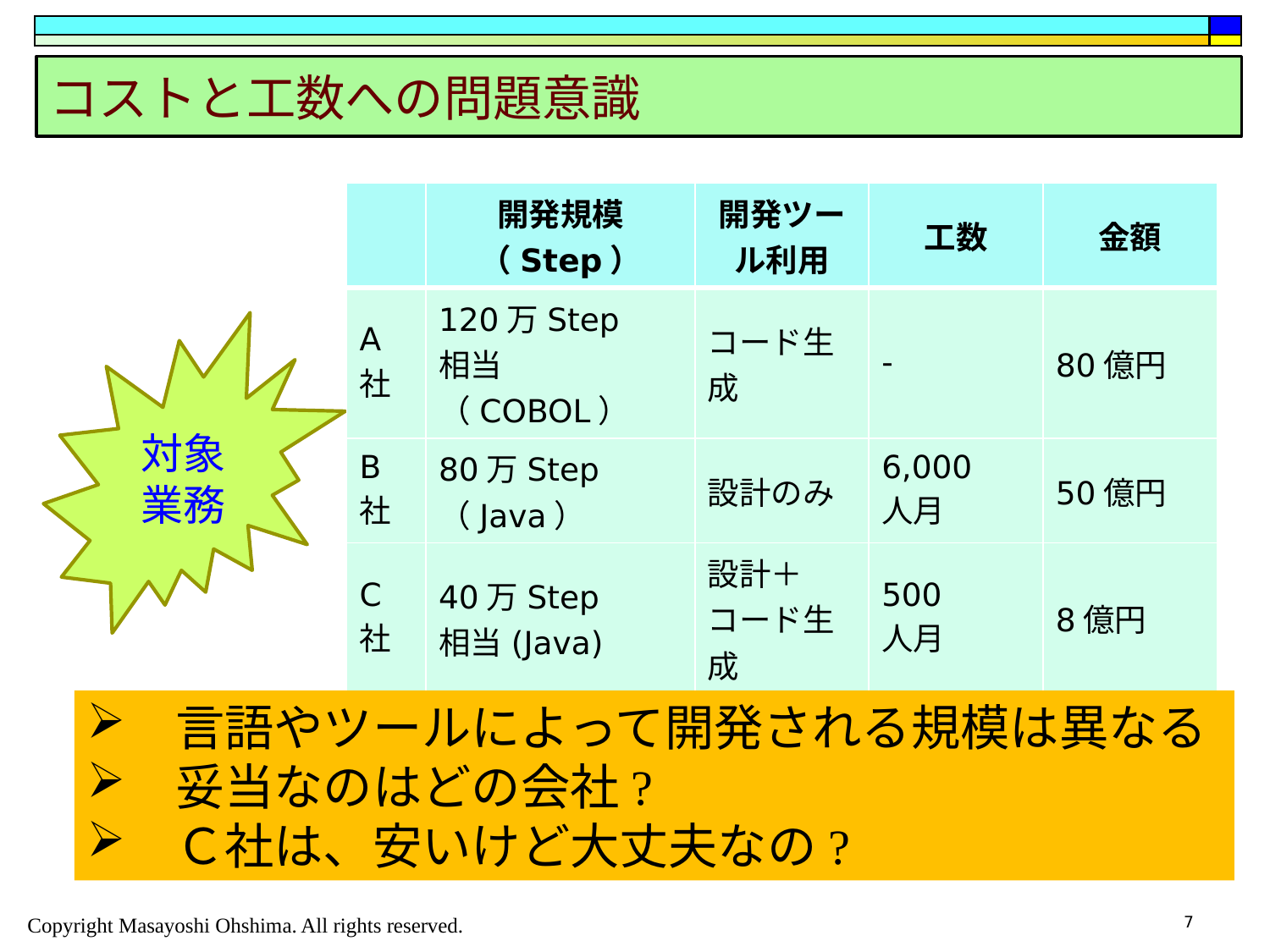

# コストと工数への問題意識
|  | 開発規模（Step） | 開発ツール利用 | 工数 | 金額 |
| --- | --- | --- | --- | --- |
| A社 | 120万Step 相当（COBOL） | コード生成 | - | 80億円 |
| B社 | 80万Step （Java） | 設計のみ | 6,000 人月 | 50億円 |
| C社 | 40万Step 相当(Java) | 設計＋コード生成 | 500 人月 | 8億円 |
| D社 | 60万Step （C#） | 設計＋コード生成 | 1,000 人月 | 20億円 |
対象業務
　言語やツールによって開発される規模は異なる
　妥当なのはどの会社?
　Ｃ社は、安いけど大丈夫なの?
7